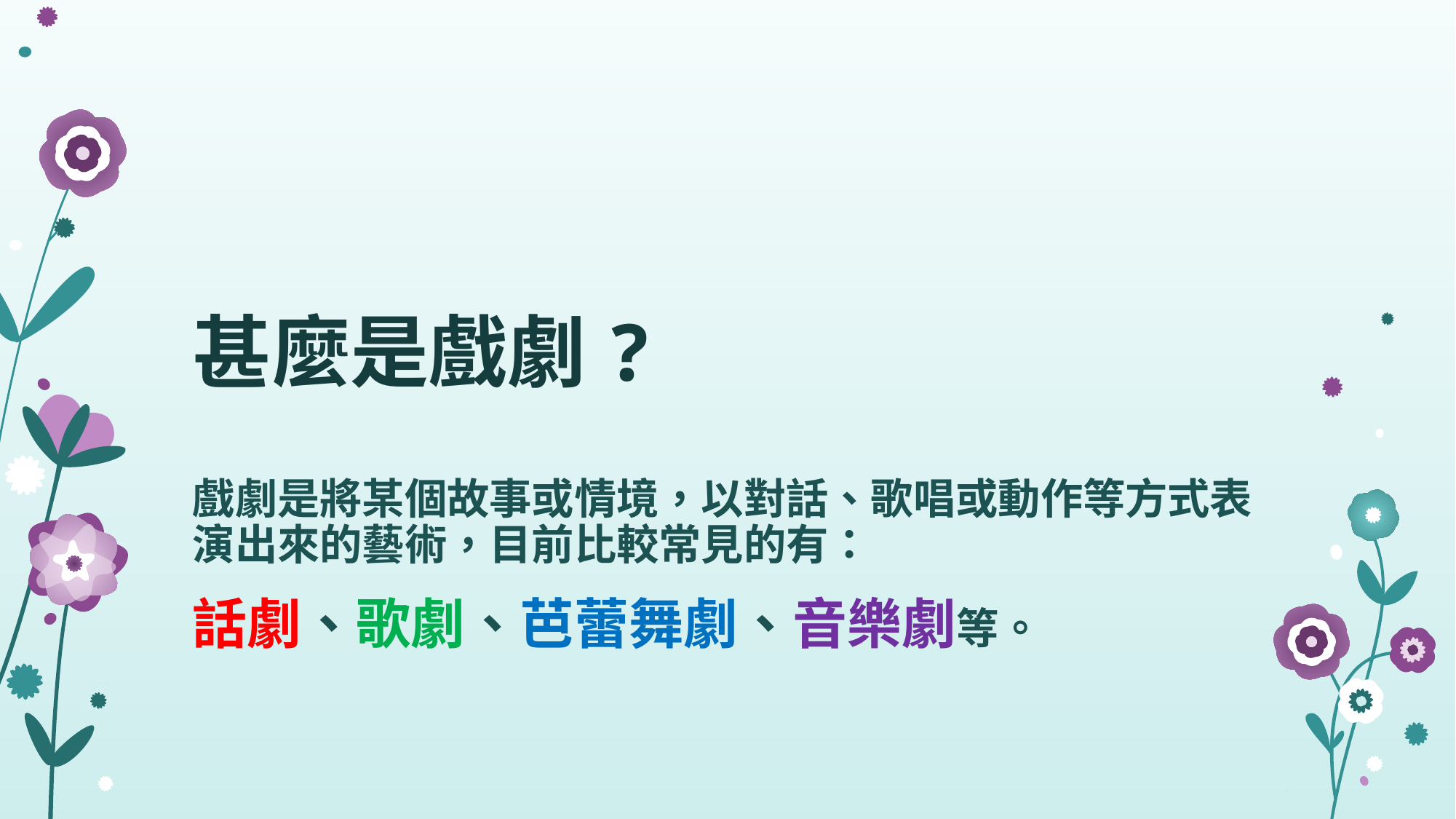

# 甚麼是戲劇?
戲劇是將某個故事或情境，以對話、歌唱或動作等方式表演出來的藝術，目前比較常見的有：
話劇、歌劇、芭蕾舞劇、音樂劇等。